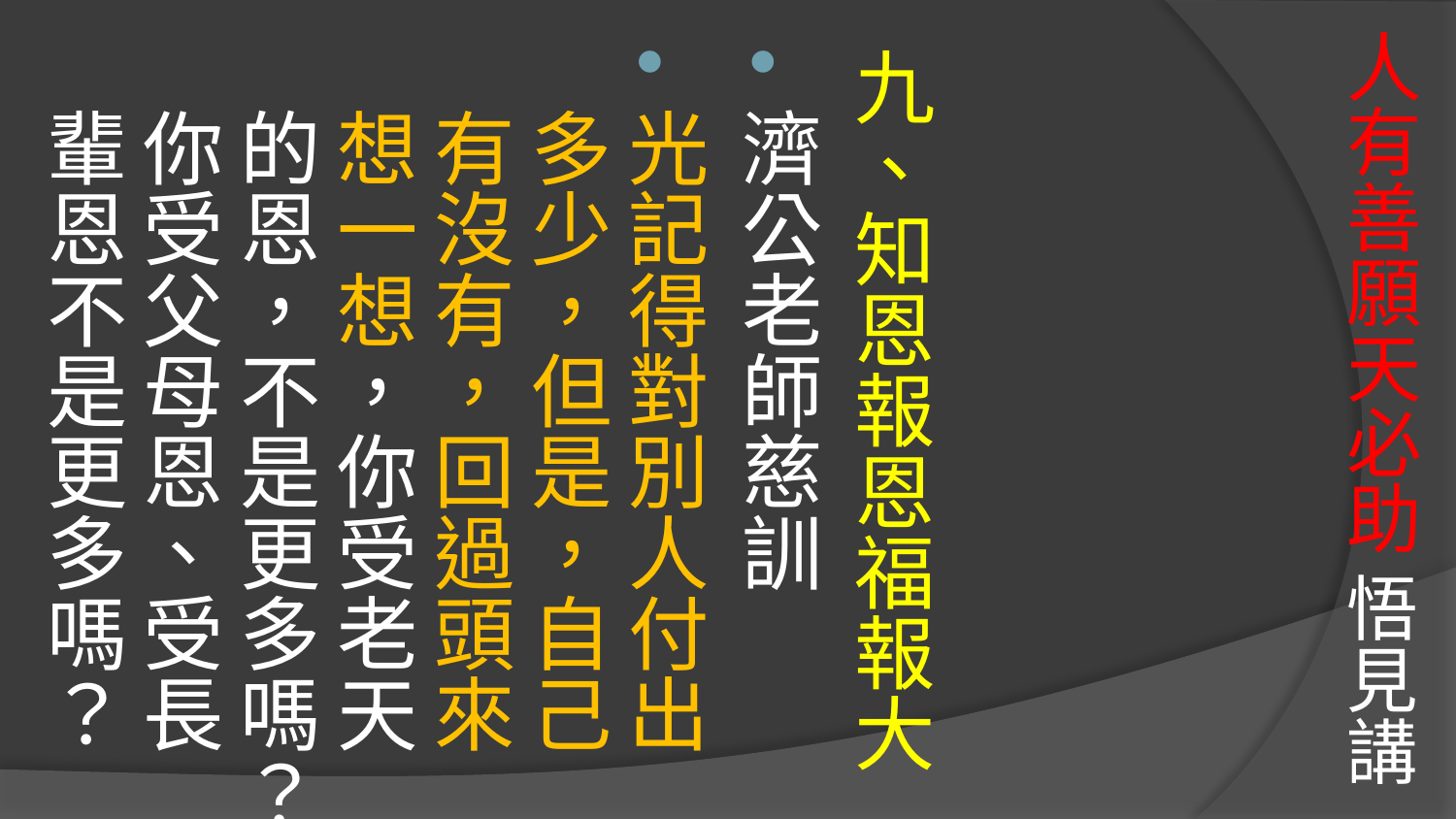

# 人有善願天必助 悟見講
九、知恩報恩福報大
濟公老師慈訓
光記得對別人付出多少，但是，自己有沒有，回過頭來想一想，你受老天的恩，不是更多嗎？你受父母恩、受長輩恩不是更多嗎？